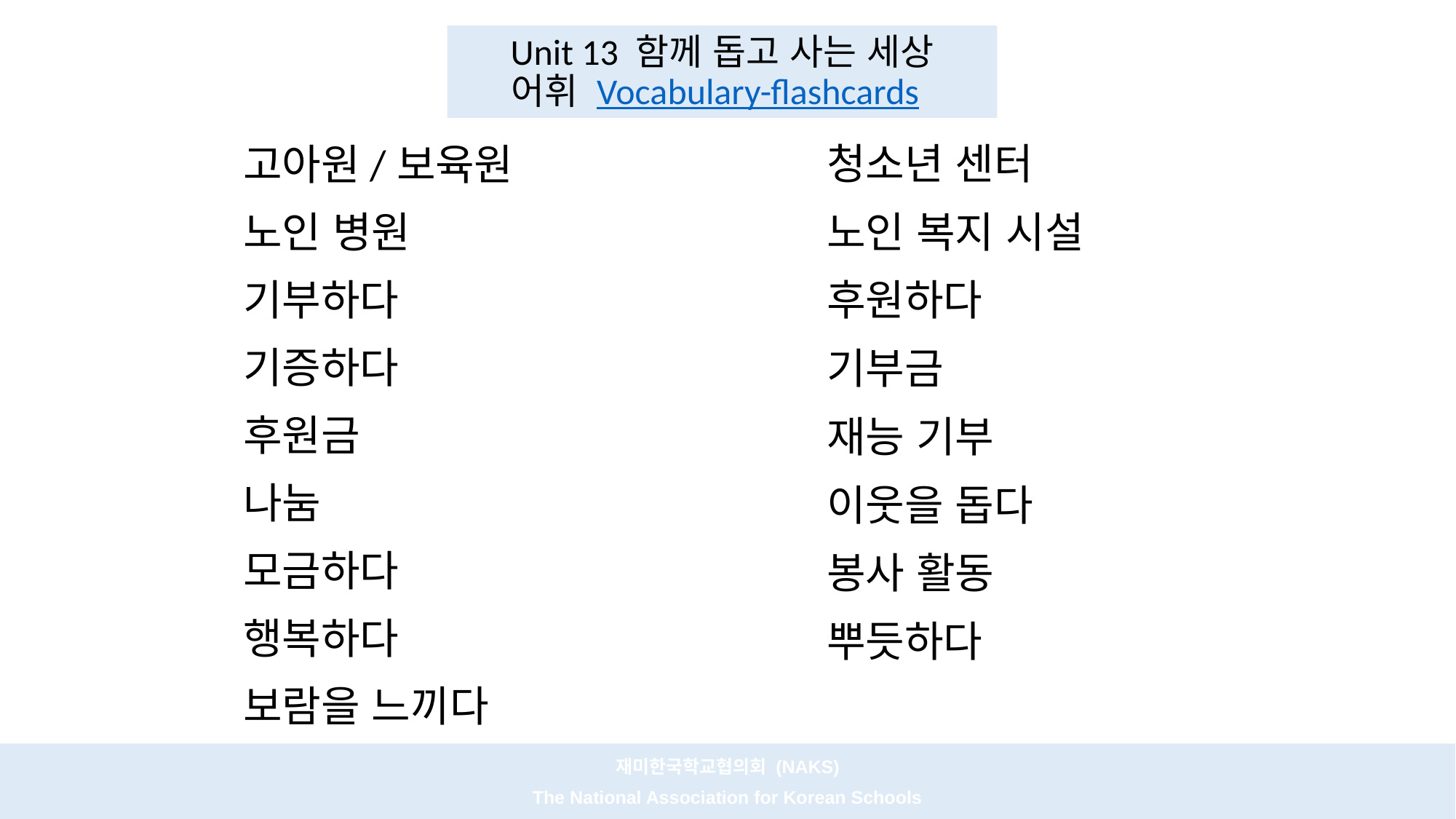

# Unit 13 함께 돕고 사는 세상 어휘 Vocabulary-flashcards
청소년 센터
고아원/보육원
노인 복지 시설
노인 병원

기부하다
후원하다
기증하다
기부금
후원금
재능 기부
나눔
이웃을 돕다
모금하다
봉사 활동
행복하다
뿌듯하다
보람을 느끼다
재미한국학교협의회 (NAKS)
The National Association for Korean Schools